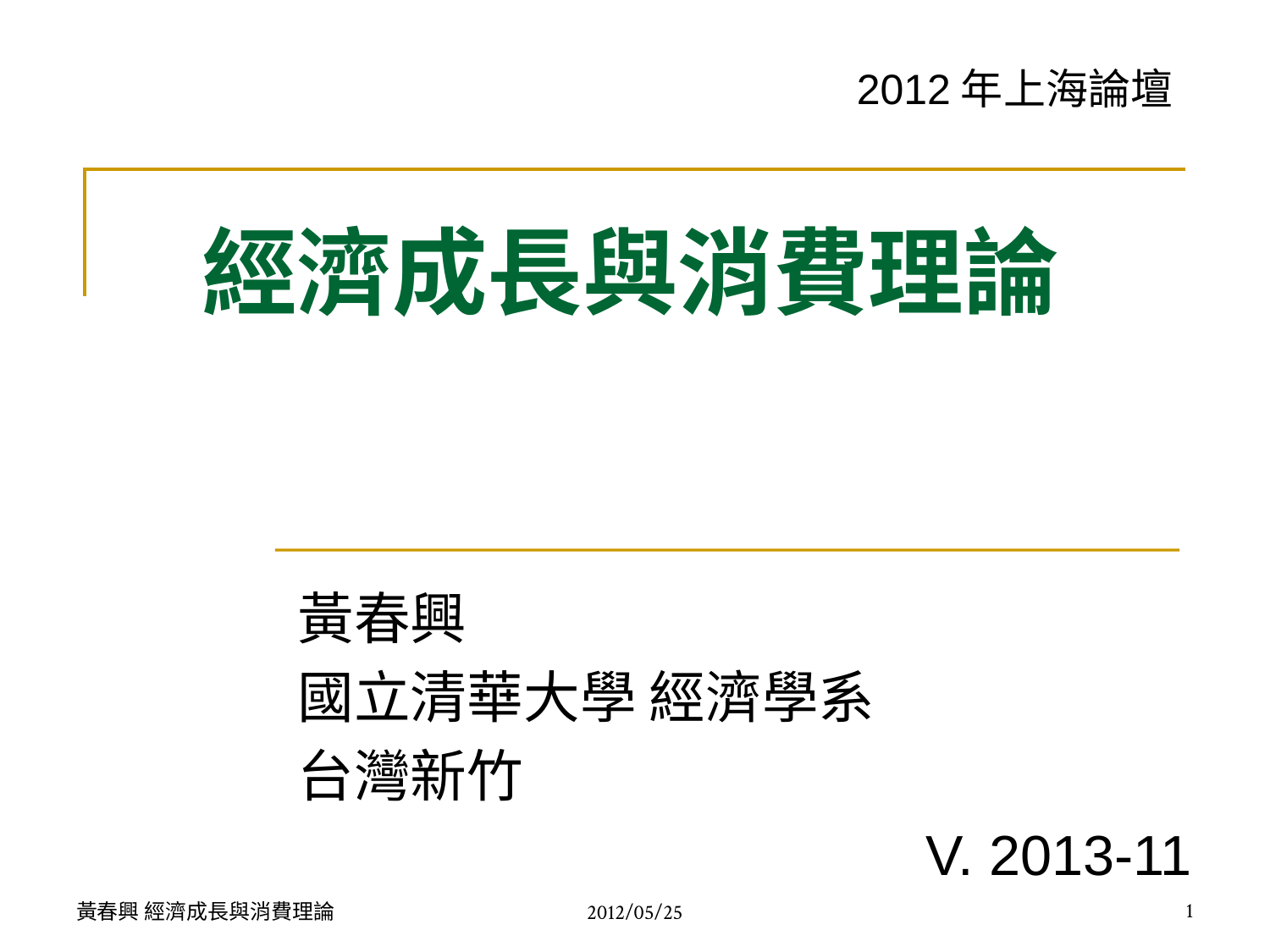

2012年上海論壇
# 經濟成長與消費理論
黃春興
國立清華大學 經濟學系
台灣新竹
V. 2013-11
黃春興 經濟成長與消費理論
2012/05/25
1